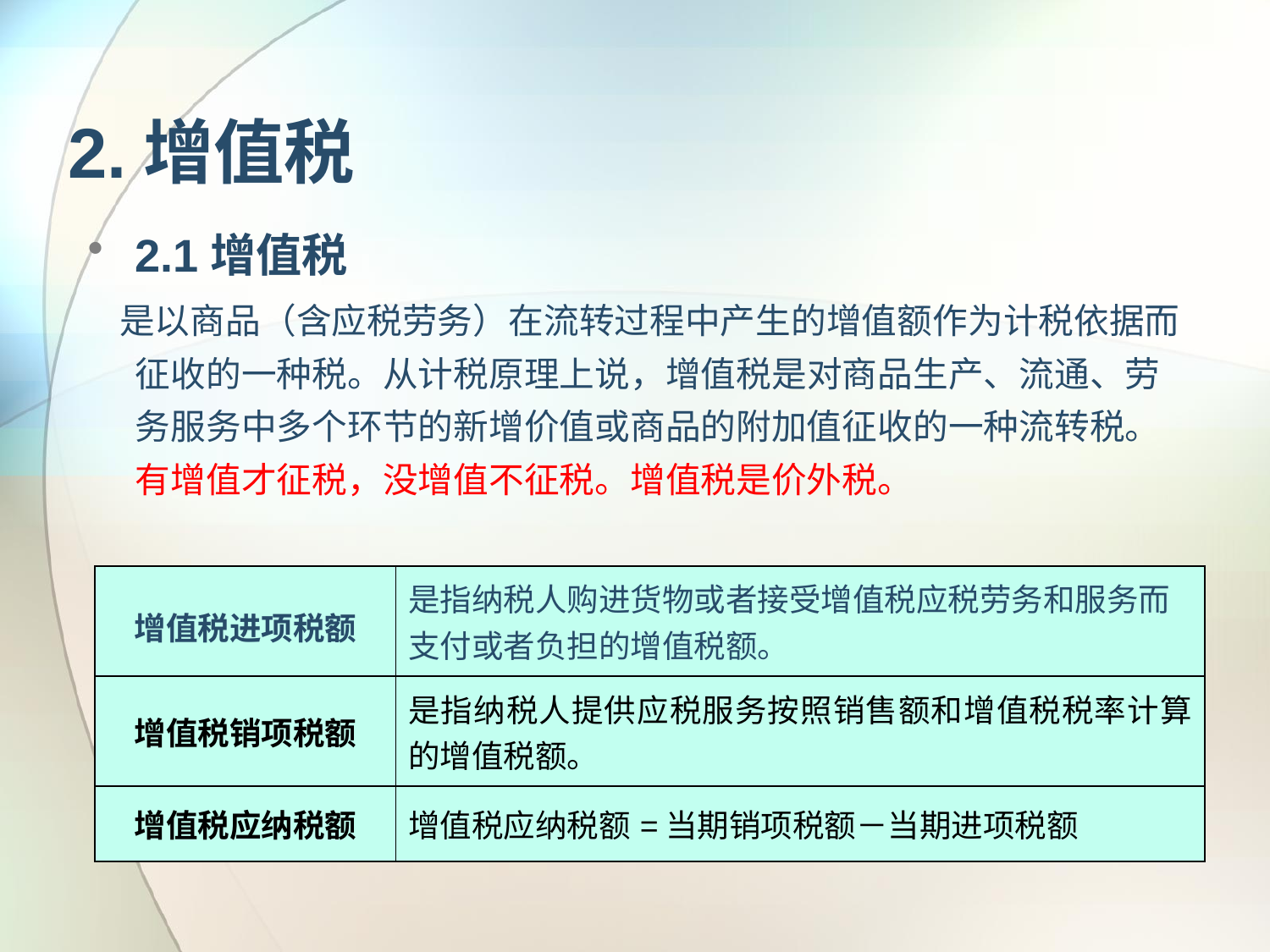

# 2.增值税
2.1增值税
   是以商品（含应税劳务）在流转过程中产生的增值额作为计税依据而征收的一种税。从计税原理上说，增值税是对商品生产、流通、劳务服务中多个环节的新增价值或商品的附加值征收的一种流转税。有增值才征税，没增值不征税。增值税是价外税。

| 增值税进项税额 | 是指纳税人购进货物或者接受增值税应税劳务和服务而支付或者负担的增值税额。 |
| --- | --- |
| 增值税销项税额 | 是指纳税人提供应税服务按照销售额和增值税税率计算的增值税额。 |
| 增值税应纳税额 | 增值税应纳税额=当期销项税额－当期进项税额 |